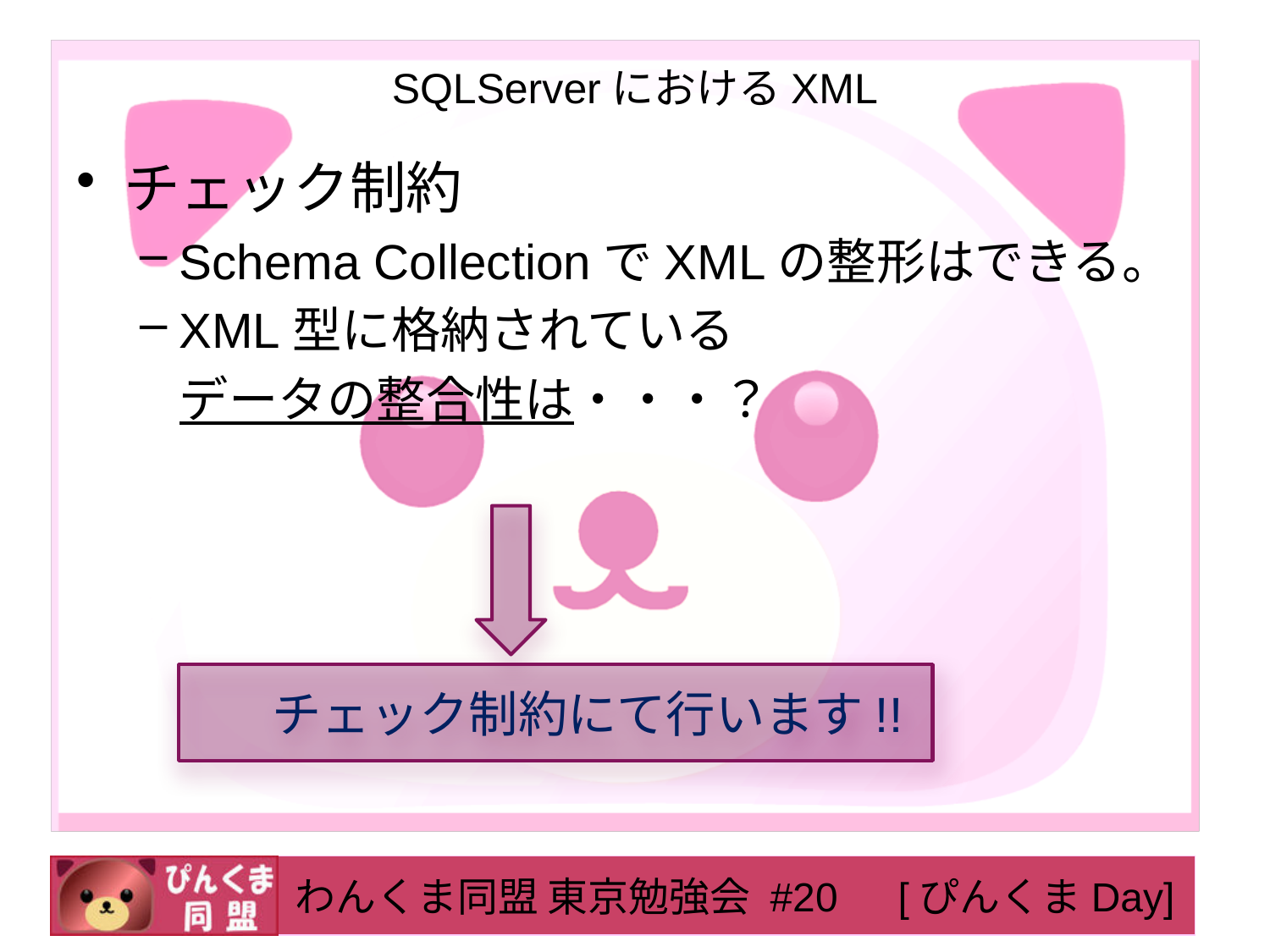

# SQLServerにおけるXML
チェック制約
Schema CollectionでXMLの整形はできる。
XML型に格納されている
	データの整合性は・・・？

チェック制約にて行います!!